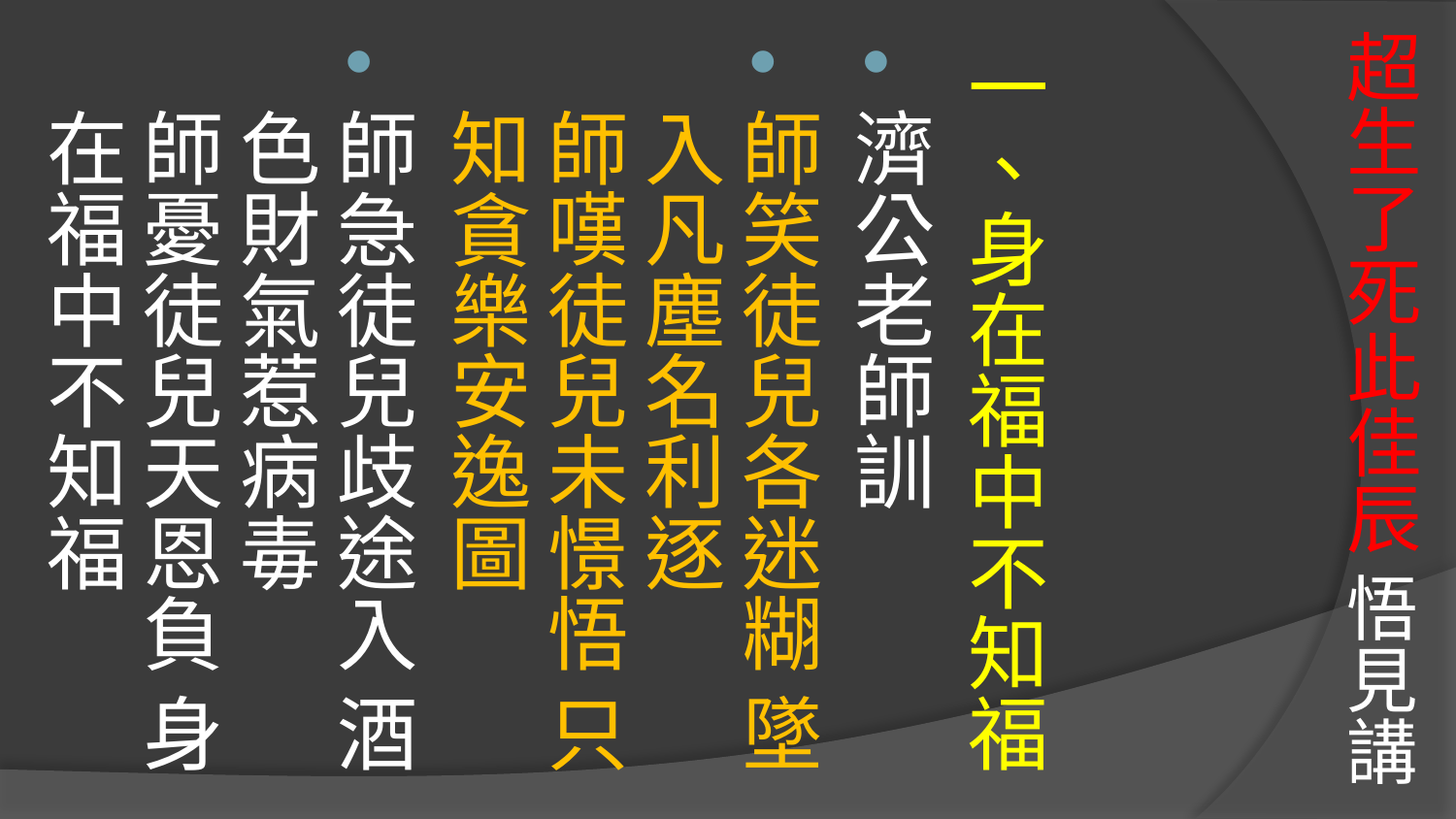

# 超生了死此佳辰 悟見講
一、身在福中不知福
濟公老師訓
師笑徒兒各迷糊 墜入凡塵名利逐
師嘆徒兒未憬悟 只知貪樂安逸圖
師急徒兒歧途入 酒色財氣惹病毒
師憂徒兒天恩負 身在福中不知福